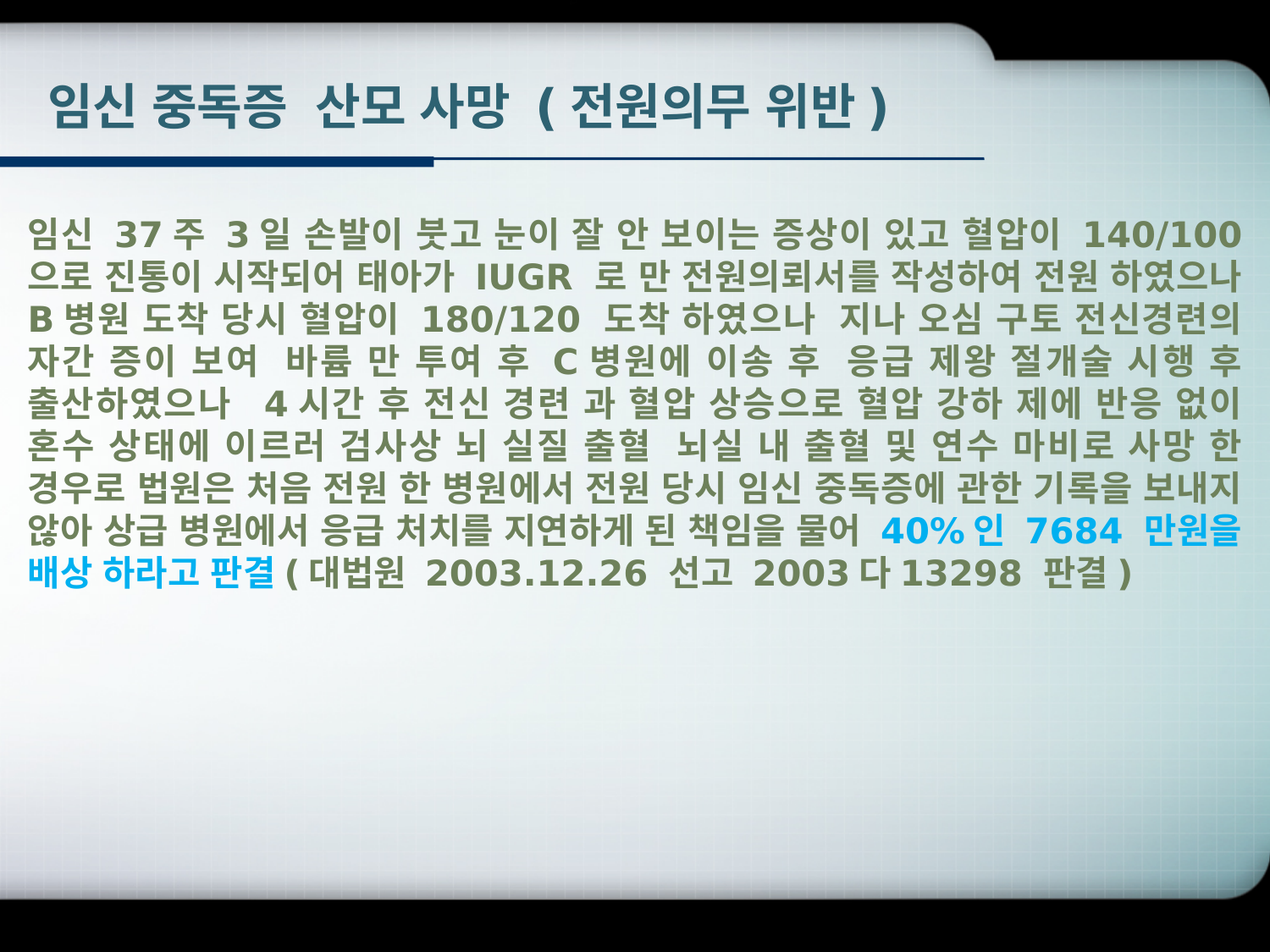

# 임신 중독증  산모 사망 (전원의무 위반)
임신 37주 3일 손발이 붓고 눈이 잘 안 보이는 증상이 있고 혈압이 140/100 으로 진통이 시작되어 태아가 IUGR 로 만 전원의뢰서를 작성하여 전원 하였으나 B병원 도착 당시 혈압이 180/120 도착 하였으나  지나 오심 구토 전신경련의 자간 증이 보여  바륨 만 투여 후 C병원에 이송 후  응급 제왕 절개술 시행 후 출산하였으나  4시간 후 전신 경련 과 혈압 상승으로 혈압 강하 제에 반응 없이 혼수 상태에 이르러 검사상 뇌 실질 출혈  뇌실 내 출혈 및 연수 마비로 사망 한 경우로 법원은 처음 전원 한 병원에서 전원 당시 임신 중독증에 관한 기록을 보내지 않아 상급 병원에서 응급 처치를 지연하게 된 책임을 물어 40%인 7684 만원을 배상 하라고 판결(대법원 2003.12.26 선고 2003다13298 판결)